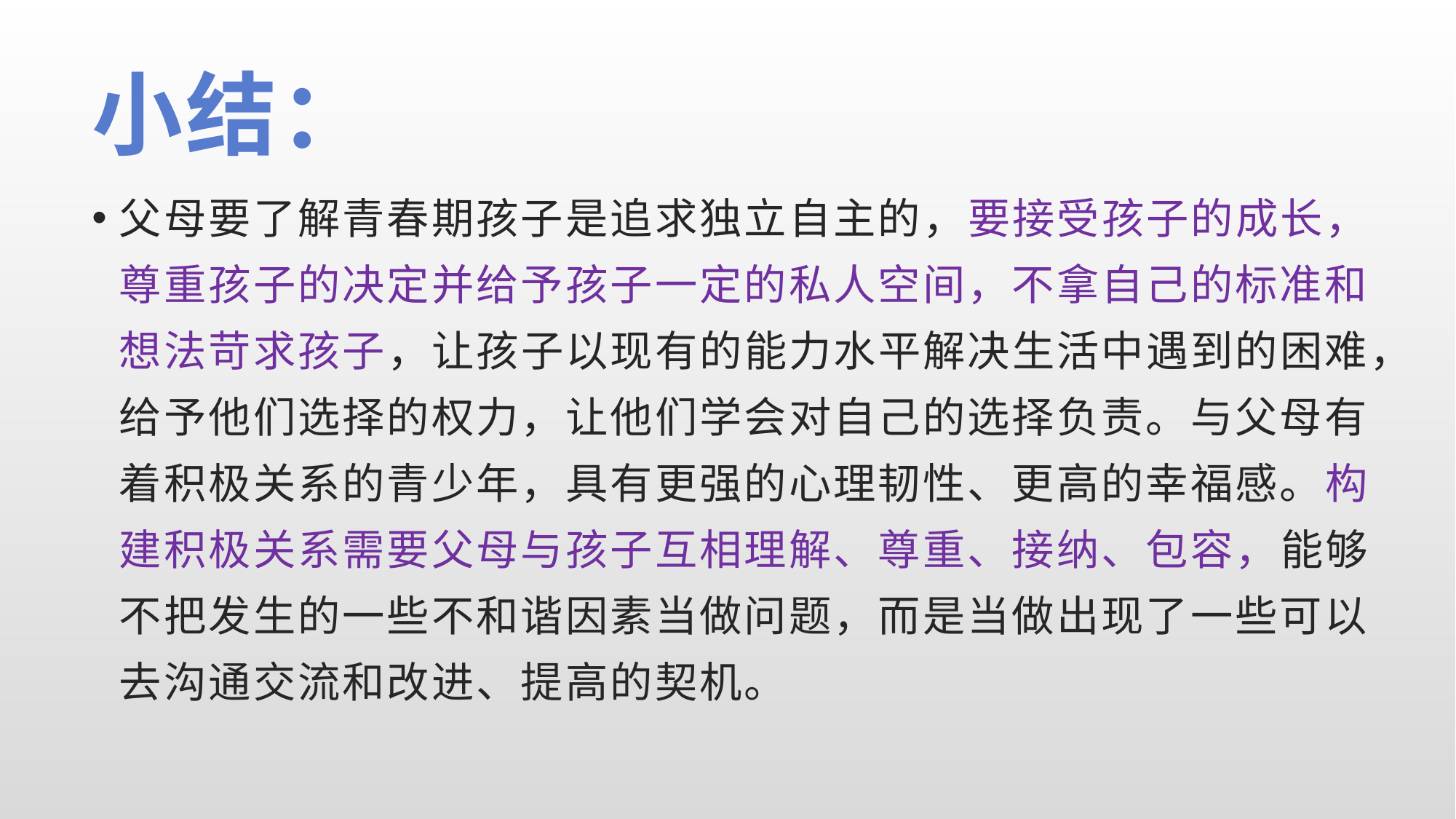

# 小结：
父母要了解青春期孩子是追求独立自主的，要接受孩子的成长，尊重孩子的决定并给予孩子一定的私人空间，不拿自己的标准和想法苛求孩子，让孩子以现有的能力水平解决生活中遇到的困难，给予他们选择的权力，让他们学会对自己的选择负责。与父母有着积极关系的青少年，具有更强的心理韧性、更高的幸福感。构建积极关系需要父母与孩子互相理解、尊重、接纳、包容，能够不把发生的一些不和谐因素当做问题，而是当做出现了一些可以去沟通交流和改进、提高的契机。